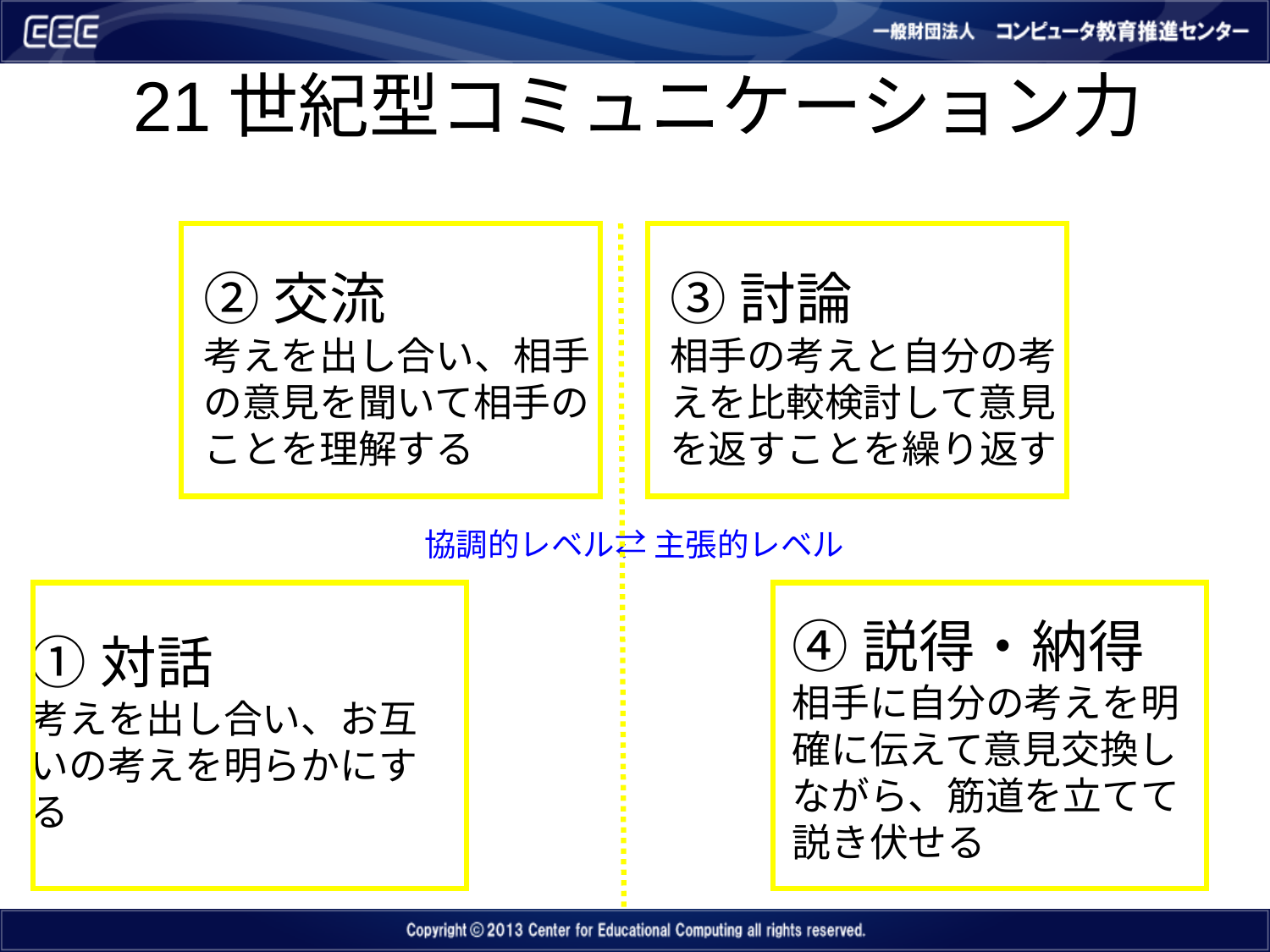

# 21世紀型コミュニケーション力

②交流
考えを出し合い、相手
の意見を聞いて相手の
ことを理解する
③討論
相手の考えと自分の考
えを比較検討して意見
を返すことを繰り返す
協調的レベル⇄ 主張的レベル

④説得・納得
相手に自分の考えを明
確に伝えて意見交換し
ながら、筋道を立てて
説き伏せる
①対話
考えを出し合い、お互
いの考えを明らかにす
る